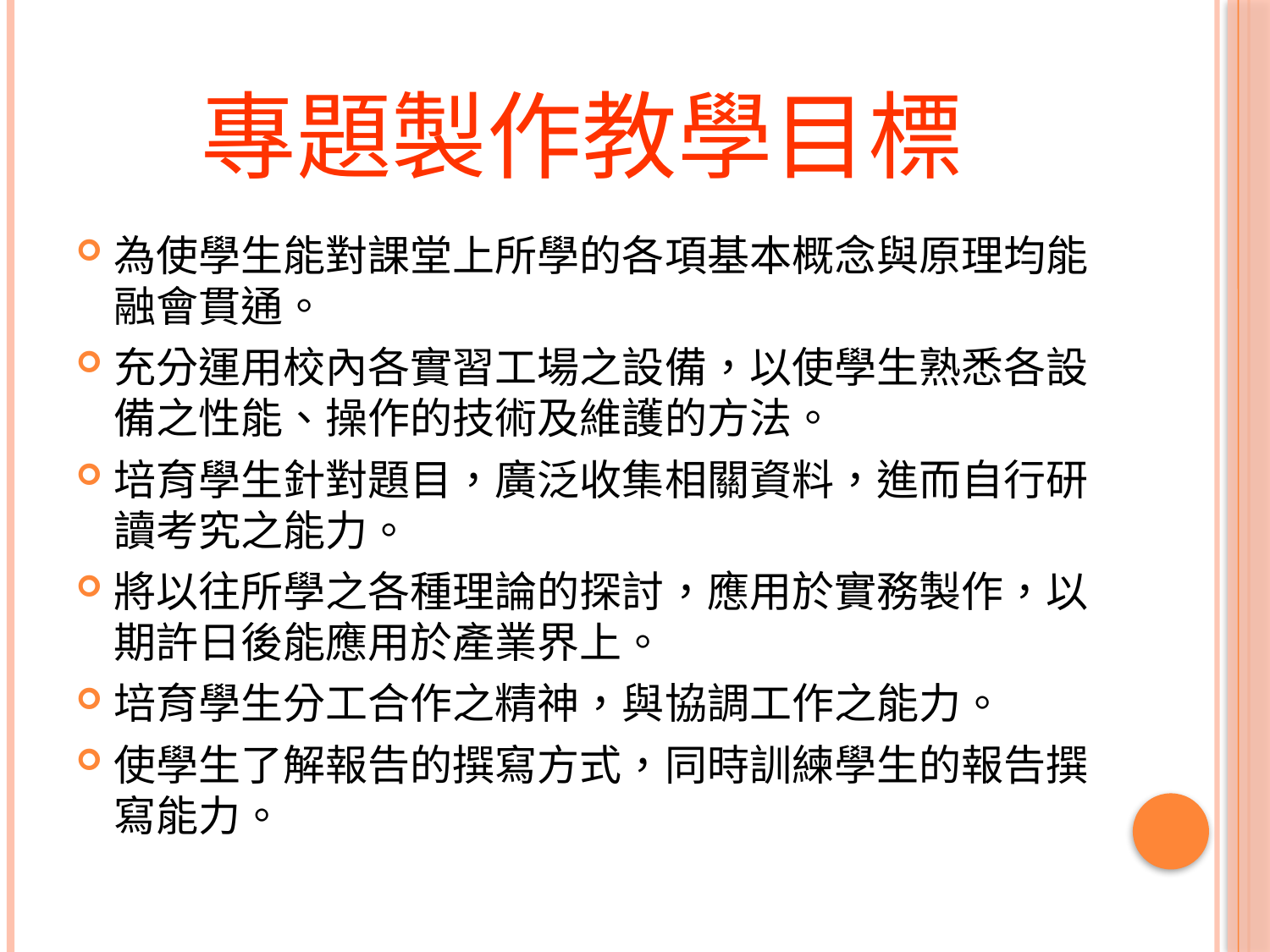

# 專題製作教學目標
為使學生能對課堂上所學的各項基本概念與原理均能融會貫通。
充分運用校內各實習工場之設備，以使學生熟悉各設備之性能、操作的技術及維護的方法。
培育學生針對題目，廣泛收集相關資料，進而自行研讀考究之能力。
將以往所學之各種理論的探討，應用於實務製作，以期許日後能應用於產業界上。
培育學生分工合作之精神，與協調工作之能力。
使學生了解報告的撰寫方式，同時訓練學生的報告撰寫能力。